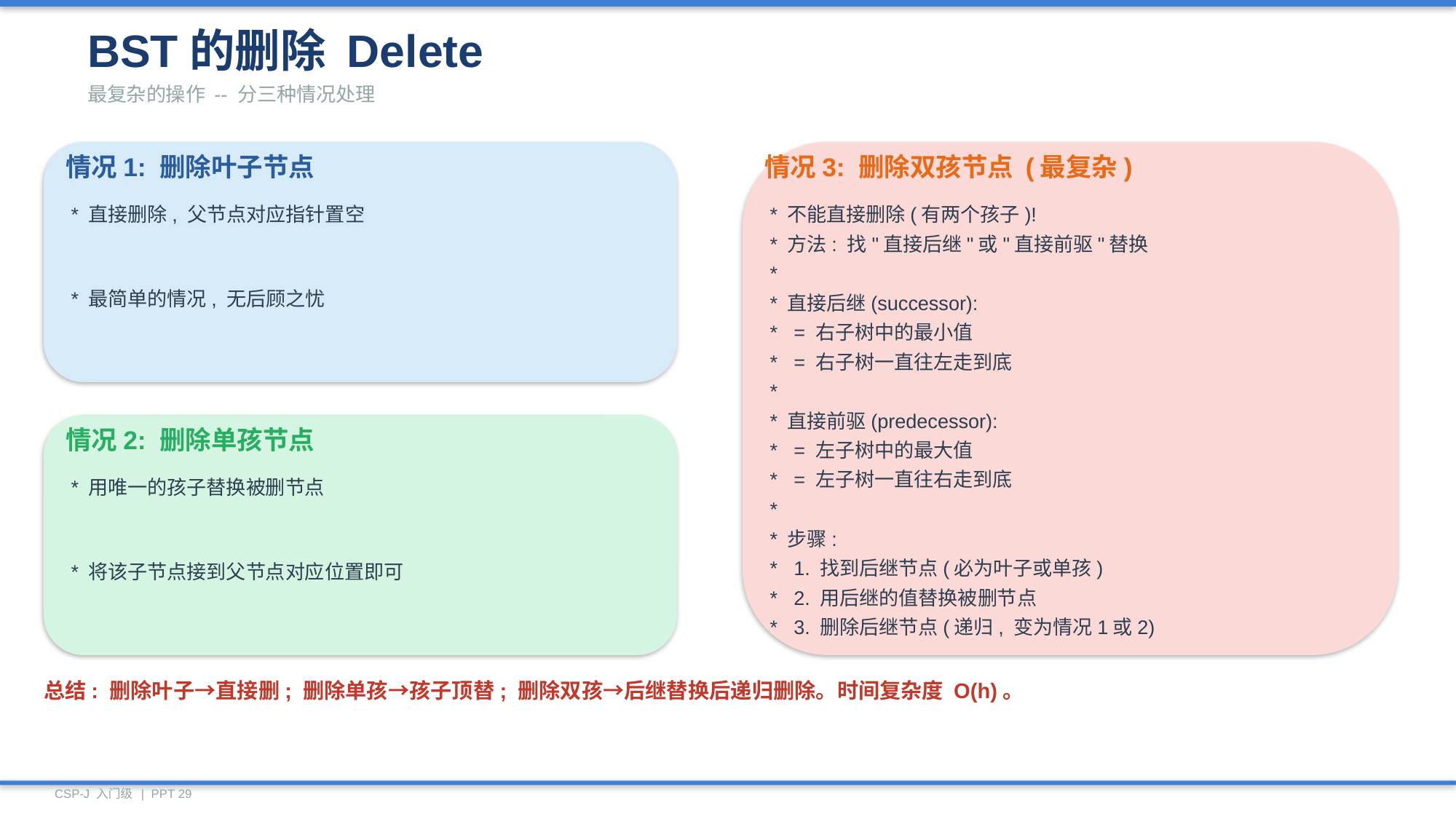

BST的删除 Delete
最复杂的操作 -- 分三种情况处理

情况1: 删除叶子节点
情况3: 删除双孩节点 (最复杂)
* 直接删除, 父节点对应指针置空
* 不能直接删除(有两个孩子)!
* 方法: 找"直接后继"或"直接前驱"替换
*
* 最简单的情况, 无后顾之忧
* 直接后继(successor):
*   = 右子树中的最小值
*   = 右子树一直往左走到底
*
* 直接前驱(predecessor):

情况2: 删除单孩节点
*   = 左子树中的最大值
*   = 左子树一直往右走到底
* 用唯一的孩子替换被删节点
*
* 步骤:
*   1. 找到后继节点(必为叶子或单孩)
* 将该子节点接到父节点对应位置即可
*   2. 用后继的值替换被删节点
*   3. 删除后继节点(递归, 变为情况1或2)
总结: 删除叶子→直接删; 删除单孩→孩子顶替; 删除双孩→后继替换后递归删除。时间复杂度 O(h)。

CSP-J 入门级  |  PPT 29